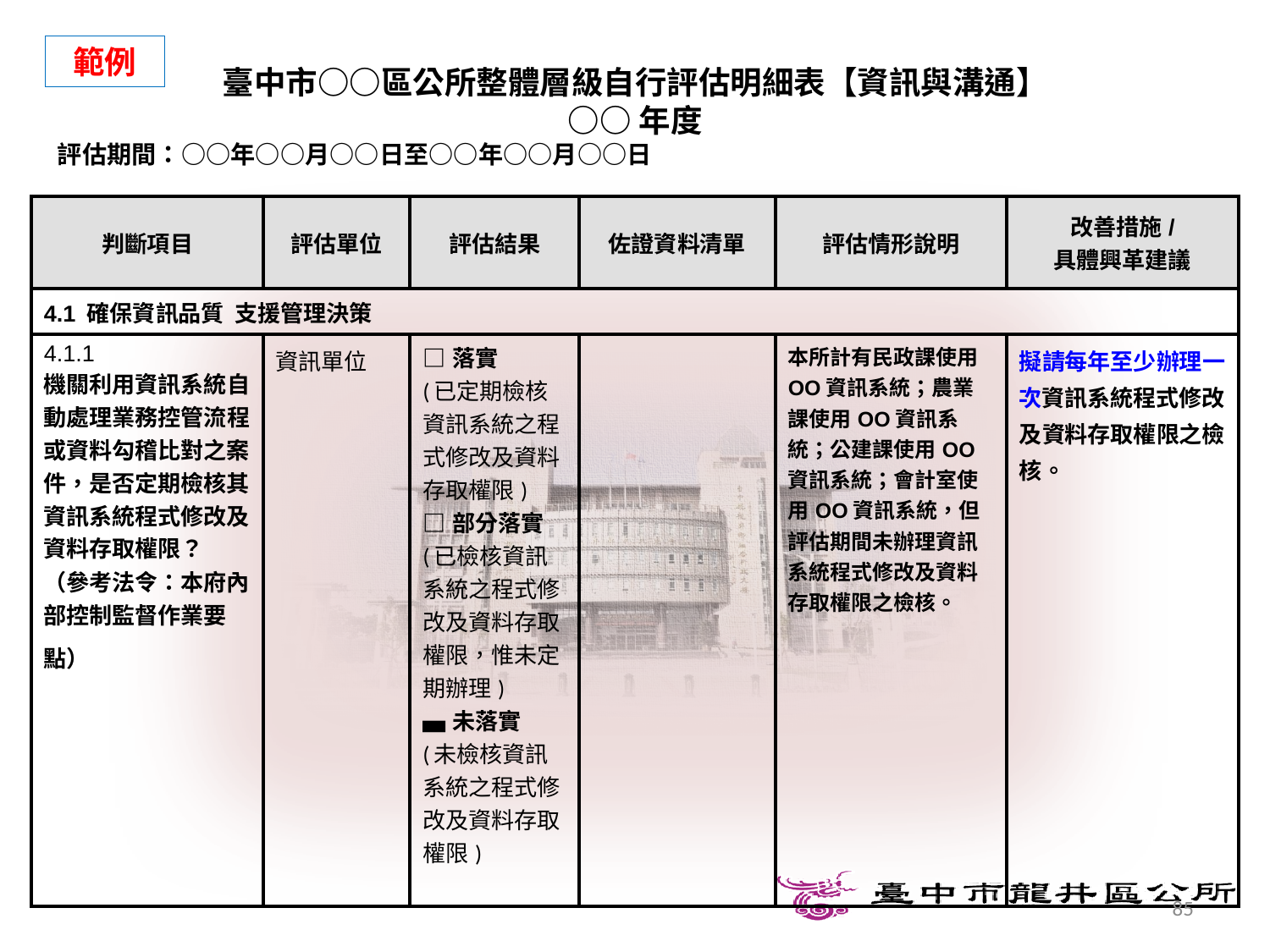

範例
臺中市○○區公所整體層級自行評估明細表【資訊與溝通】
○○年度
評估期間：○○年○○月○○日至○○年○○月○○日
| 判斷項目 | 評估單位 | 評估結果 | 佐證資料清單 | 評估情形說明 | 改善措施/ 具體興革建議 |
| --- | --- | --- | --- | --- | --- |
| 4.1 確保資訊品質 支援管理決策 |  |  |  |  |  |
| 4.1.1 機關利用資訊系統自動處理業務控管流程或資料勾稽比對之案件，是否定期檢核其資訊系統程式修改及資料存取權限？ （參考法令：本府內部控制監督作業要點） | 資訊單位 | □落實 (已定期檢核資訊系統之程式修改及資料存取權限) □部分落實 (已檢核資訊系統之程式修改及資料存取權限，惟未定期辦理) ▄未落實 (未檢核資訊系統之程式修改及資料存取權限) |  | 本所計有民政課使用OO資訊系統；農業課使用OO資訊系統；公建課使用OO資訊系統；會計室使用OO資訊系統，但評估期間未辦理資訊系統程式修改及資料存取權限之檢核。 | 擬請每年至少辦理一次資訊系統程式修改及資料存取權限之檢核。 |
85